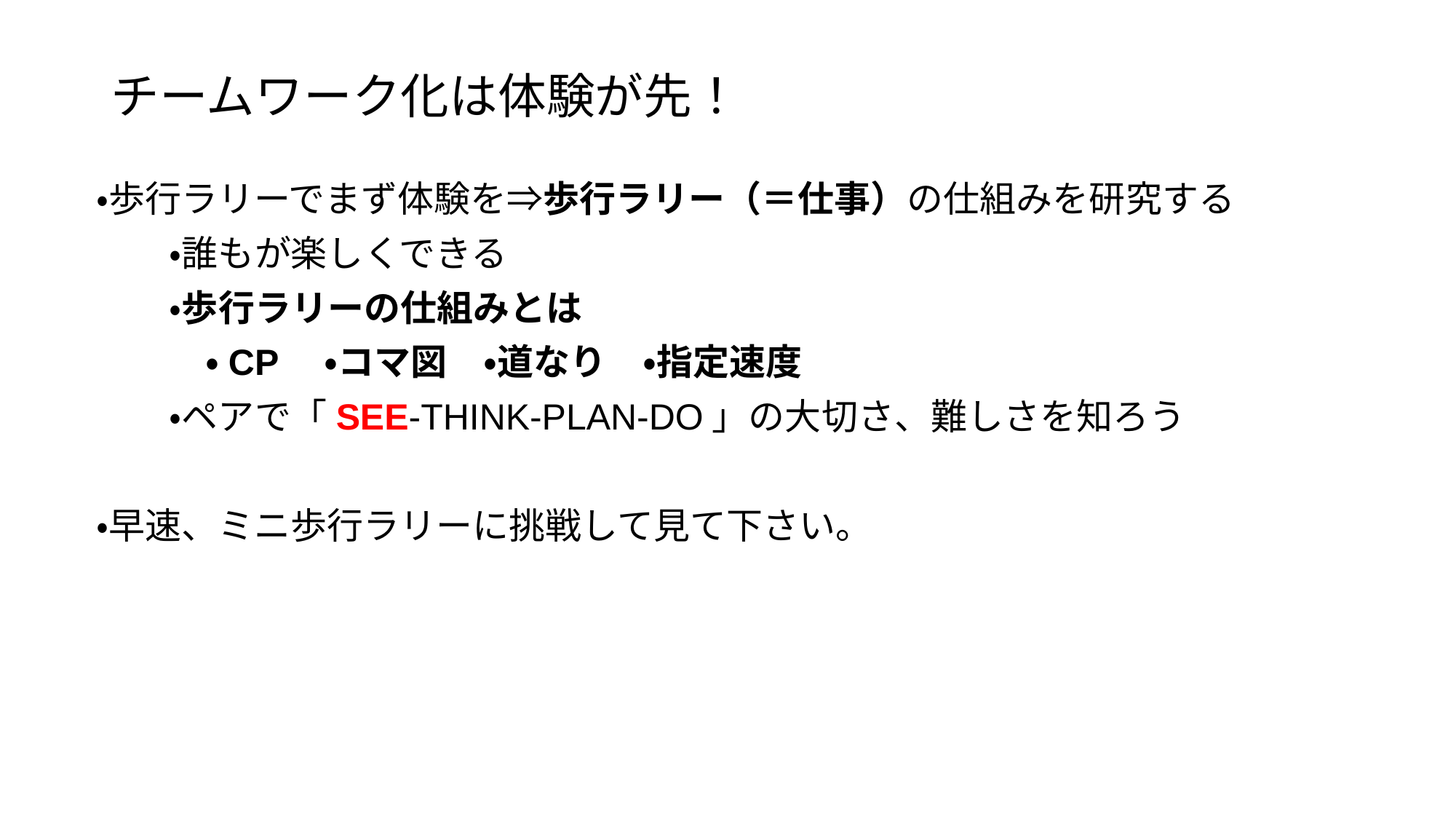

# チームワーク化は体験が先！
・歩行ラリーでまず体験を⇒歩行ラリー（＝仕事）の仕組みを研究する
　　・誰もが楽しくできる
　　・歩行ラリーの仕組みとは
　　　・CP　・コマ図　・道なり　・指定速度
　　・ペアで「SEE-THINK-PLAN-DO」の大切さ、難しさを知ろう

・早速、ミニ歩行ラリーに挑戦して見て下さい。